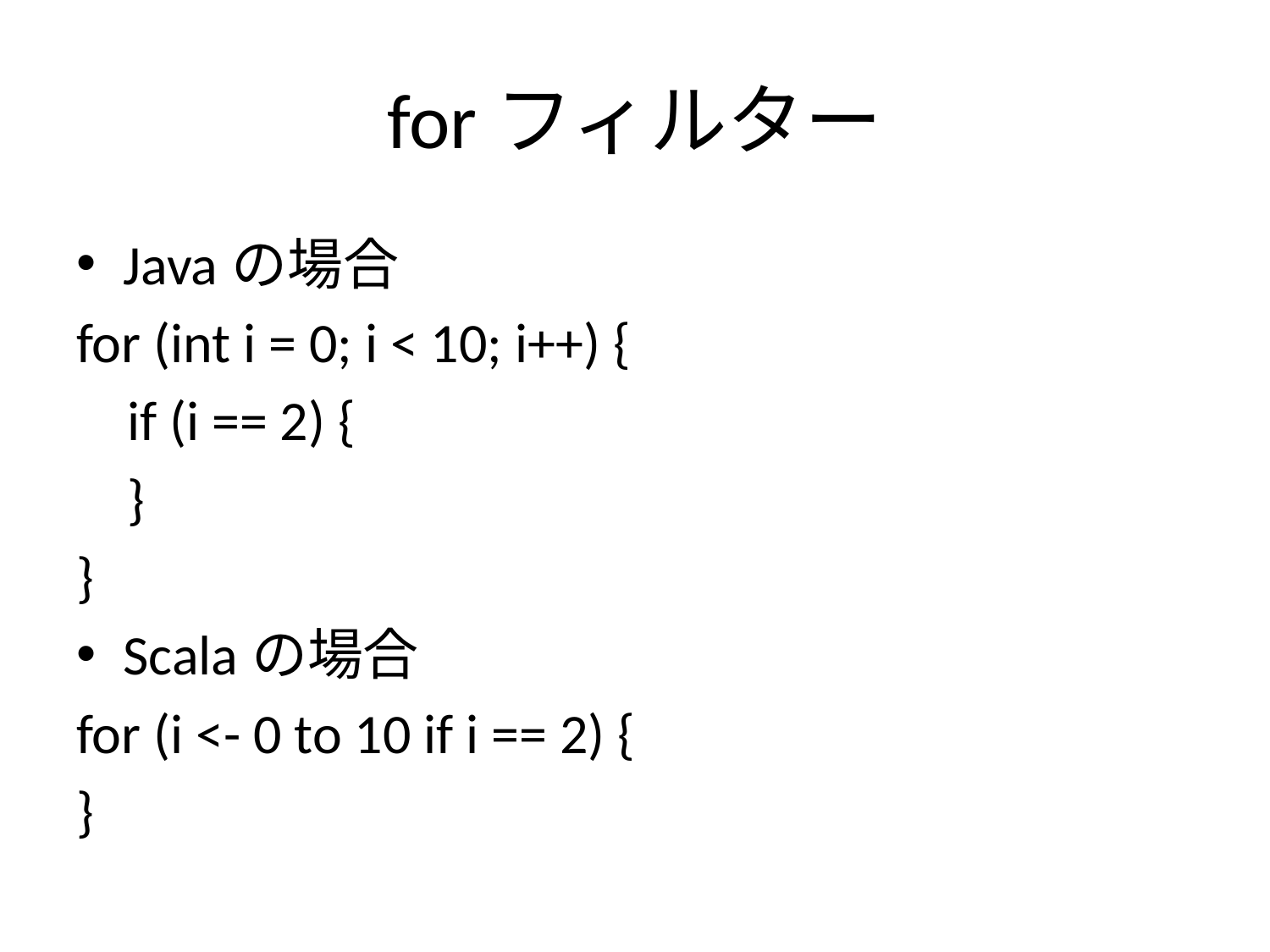

# forフィルター
Javaの場合
for (int i = 0; i < 10; i++) {
    if (i == 2) {
    }
}
Scalaの場合
for (i <- 0 to 10 if i == 2) {
}